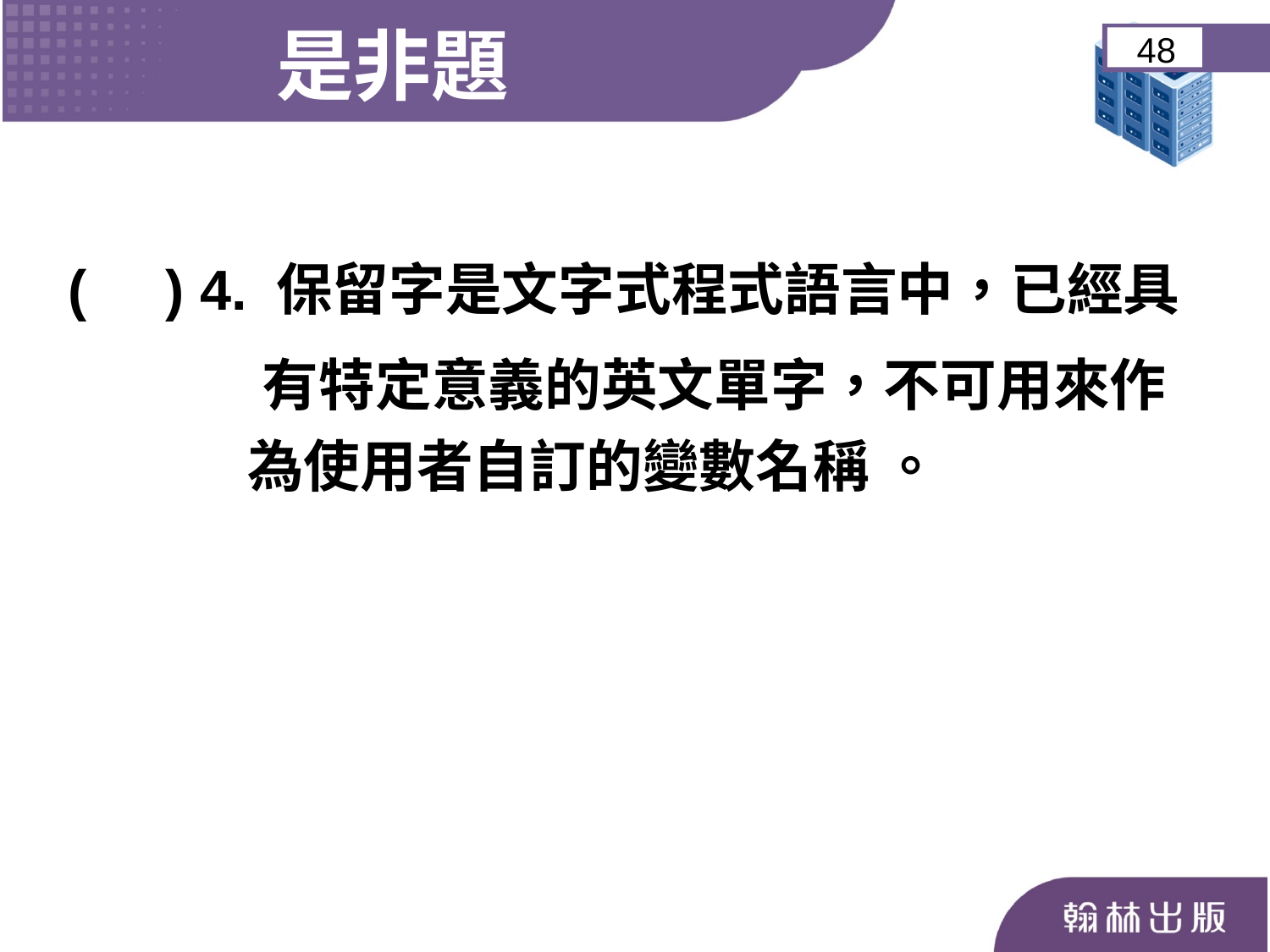

是非題
48
(     ) 4. 保留字是文字式程式語言中，已經具
              有特定意義的英文單字，不可用來作
            為使用者自訂的變數名稱 。